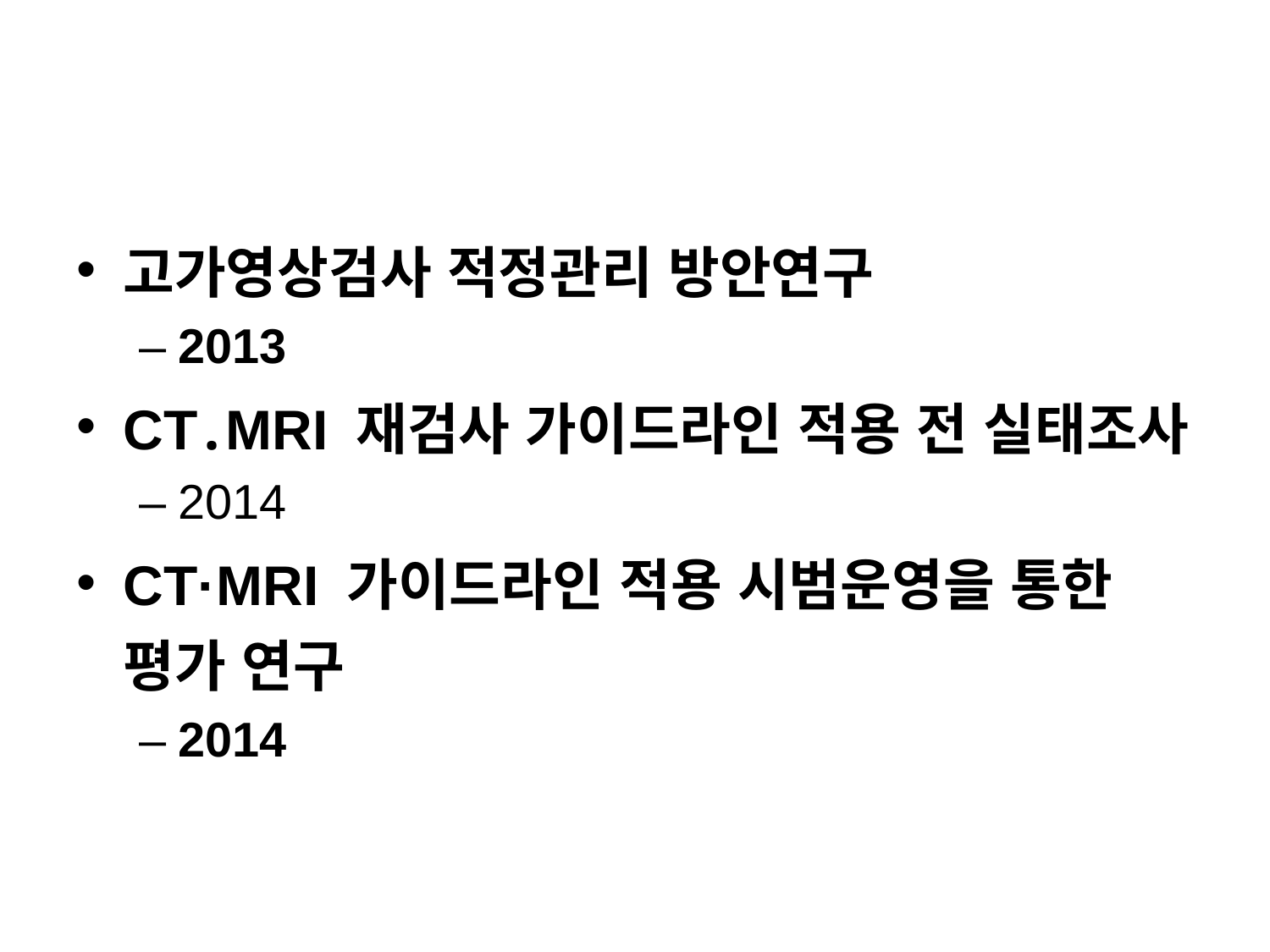

#
고가영상검사 적정관리 방안연구
2013
CT․MRI 재검사 가이드라인 적용 전 실태조사
2014
CT·MRI 가이드라인 적용 시범운영을 통한 평가 연구
2014